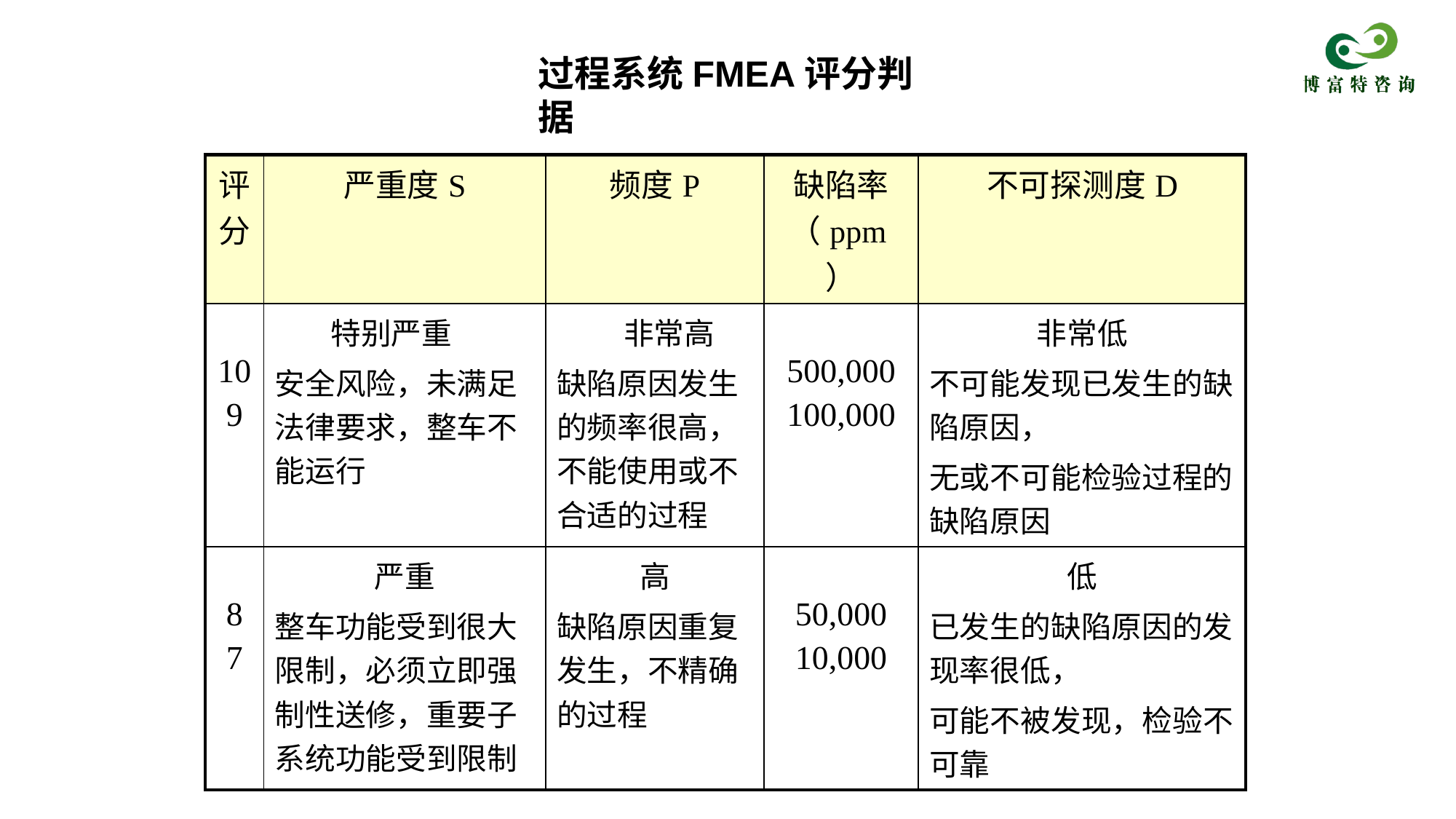

过程系统FMEA评分判据
| 评分 | 严重度S | 频度P | 缺陷率（ppm） | 不可探测度D |
| --- | --- | --- | --- | --- |
| 10 9 | 特别严重 安全风险，未满足法律要求，整车不能运行 | 非常高 缺陷原因发生的频率很高，不能使用或不合适的过程 | 500,000 100,000 | 非常低 不可能发现已发生的缺陷原因， 无或不可能检验过程的缺陷原因 |
| 8 7 | 严重 整车功能受到很大限制，必须立即强制性送修，重要子系统功能受到限制 | 高 缺陷原因重复发生，不精确的过程 | 50,000 10,000 | 低 已发生的缺陷原因的发现率很低， 可能不被发现，检验不可靠 |